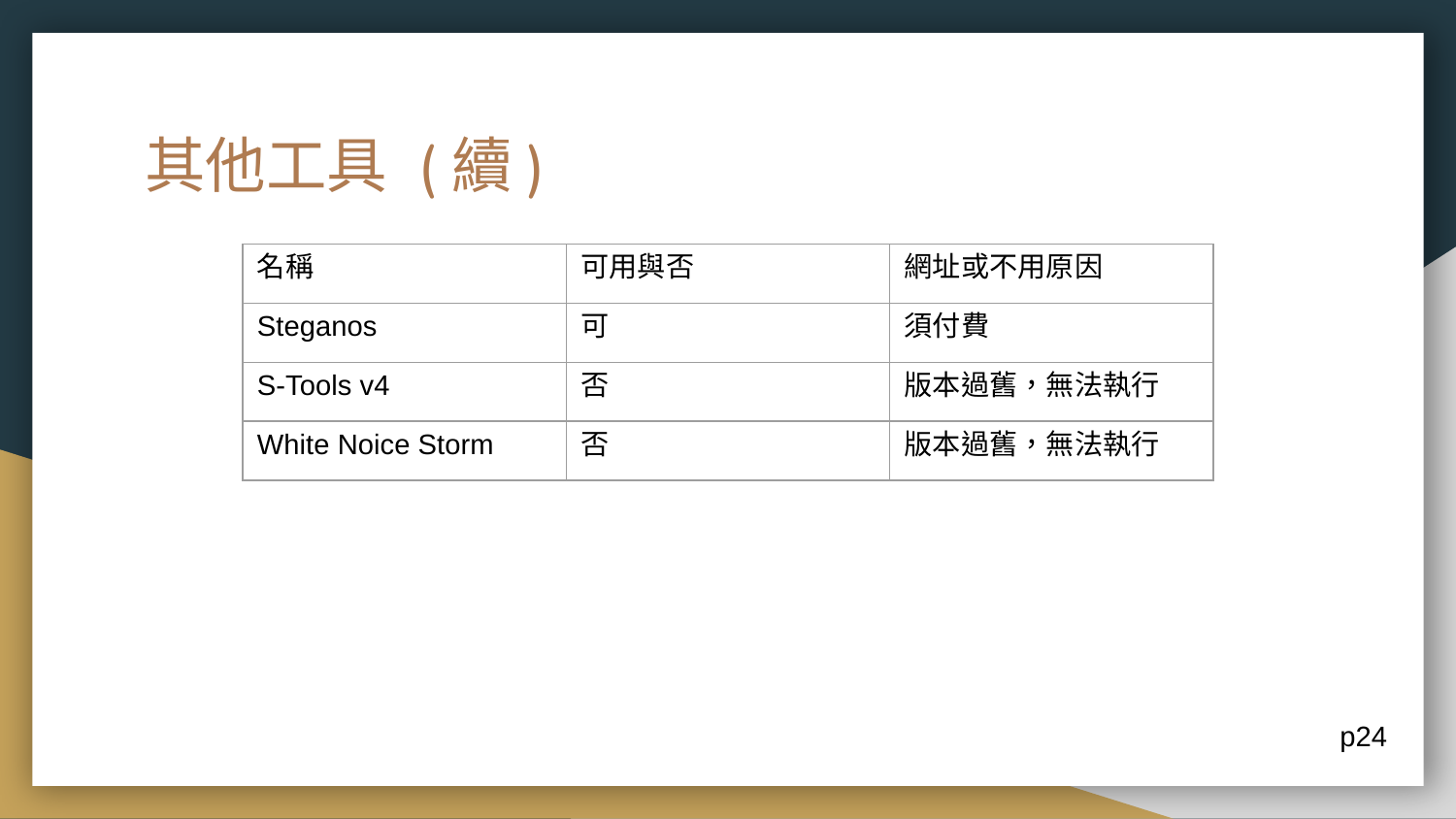

# 其他工具 (續)
| 名稱 | 可用與否 | 網址或不用原因 |
| --- | --- | --- |
| Steganos | 可 | 須付費 |
| S-Tools v4 | 否 | 版本過舊，無法執行 |
| White Noice Storm | 否 | 版本過舊，無法執行 |
p24